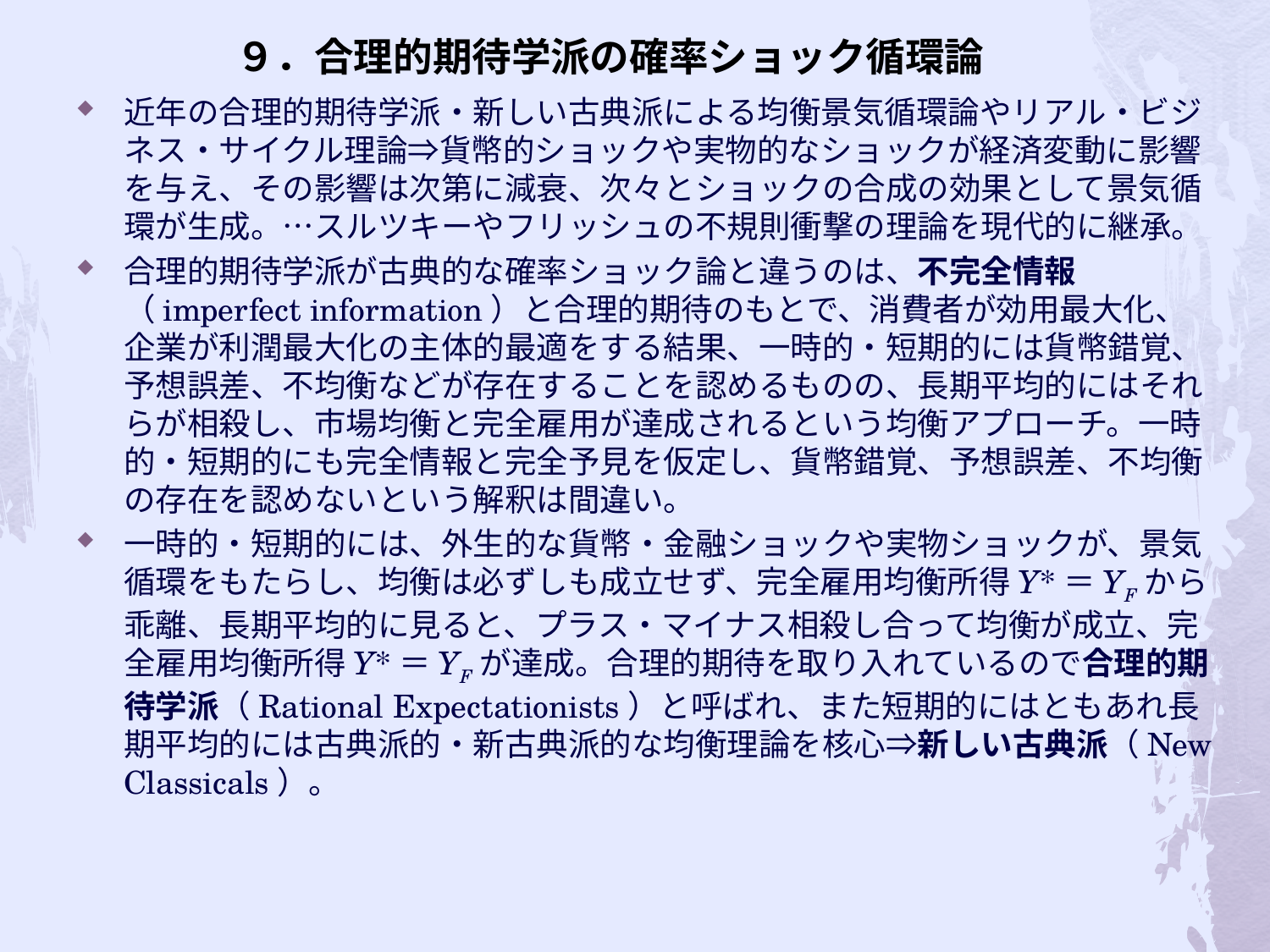

# ９．合理的期待学派の確率ショック循環論
近年の合理的期待学派・新しい古典派による均衡景気循環論やリアル・ビジネス・サイクル理論⇒貨幣的ショックや実物的なショックが経済変動に影響を与え、その影響は次第に減衰、次々とショックの合成の効果として景気循環が生成。…スルツキーやフリッシュの不規則衝撃の理論を現代的に継承。
合理的期待学派が古典的な確率ショック論と違うのは、不完全情報（imperfect information）と合理的期待のもとで、消費者が効用最大化、企業が利潤最大化の主体的最適をする結果、一時的・短期的には貨幣錯覚、予想誤差、不均衡などが存在することを認めるものの、長期平均的にはそれらが相殺し、市場均衡と完全雇用が達成されるという均衡アプローチ。一時的・短期的にも完全情報と完全予見を仮定し、貨幣錯覚、予想誤差、不均衡の存在を認めないという解釈は間違い。
一時的・短期的には、外生的な貨幣・金融ショックや実物ショックが、景気循環をもたらし、均衡は必ずしも成立せず、完全雇用均衡所得Y*＝YFから乖離、長期平均的に見ると、プラス・マイナス相殺し合って均衡が成立、完全雇用均衡所得Y*＝YFが達成。合理的期待を取り入れているので合理的期待学派（Rational Expectationists）と呼ばれ、また短期的にはともあれ長期平均的には古典派的・新古典派的な均衡理論を核心⇒新しい古典派（New Classicals）。